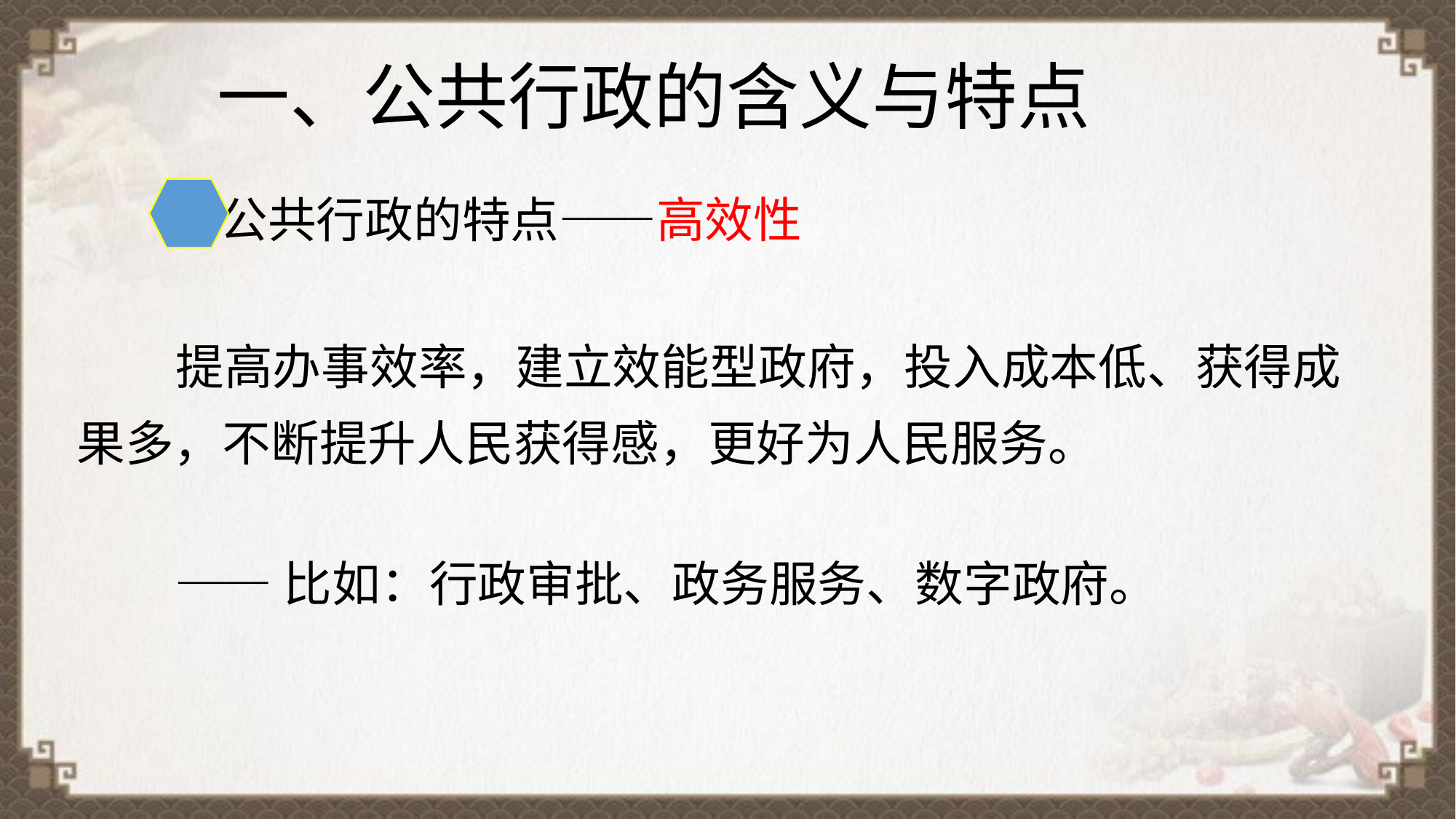

一、公共行政的含义与特点
       公共行政的特点——高效性

   提高办事效率，建立效能型政府，投入成本低、获得成果多，不断提升人民获得感，更好为人民服务。

    ——比如：行政审批、政务服务、数字政府。